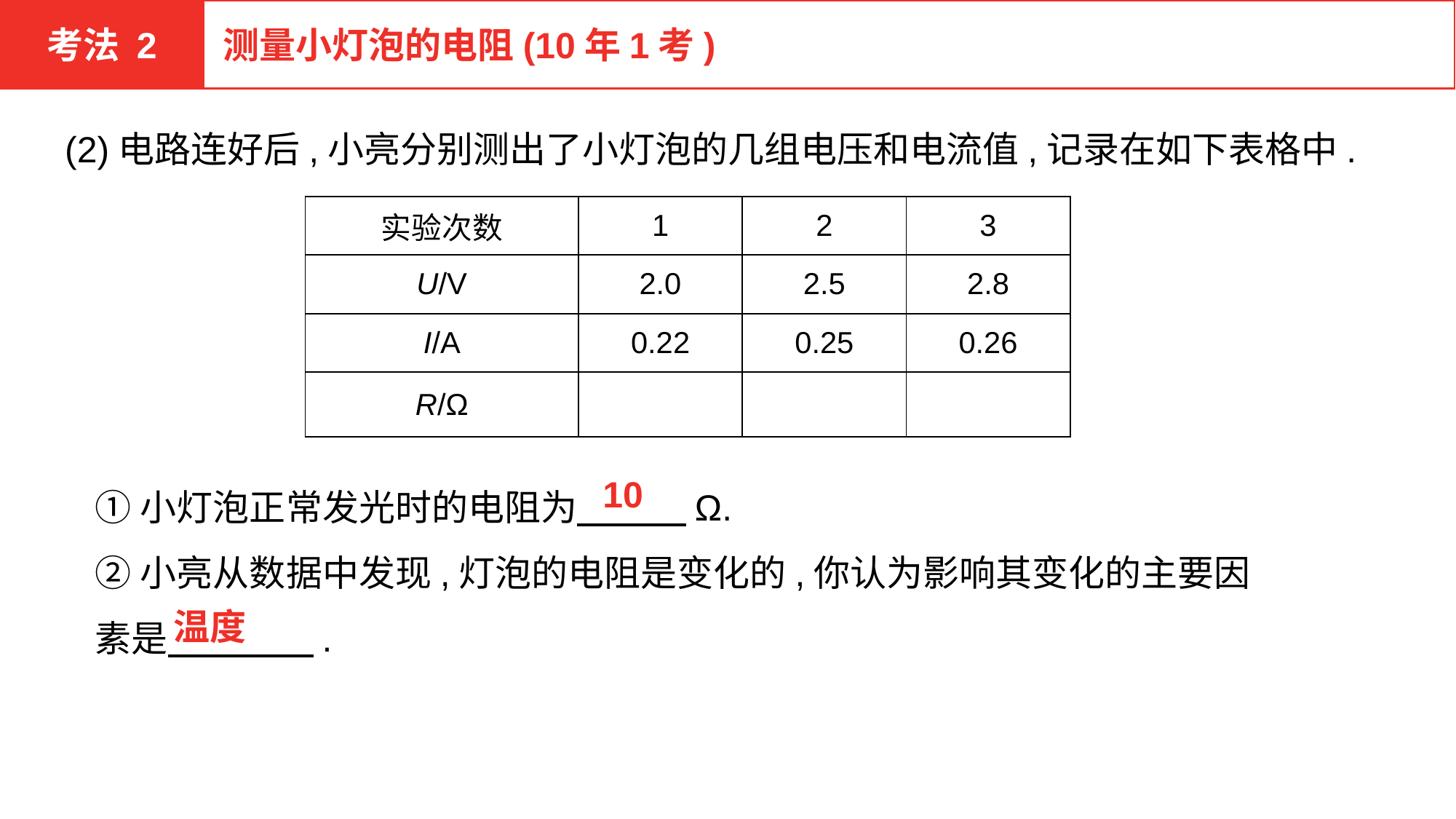

考法 2
测量小灯泡的电阻(10年1考)
(2)电路连好后,小亮分别测出了小灯泡的几组电压和电流值,记录在如下表格中.
| 实验次数 | 1 | 2 | 3 |
| --- | --- | --- | --- |
| U/V | 2.0 | 2.5 | 2.8 |
| I/A | 0.22 | 0.25 | 0.26 |
| R/Ω |  |  |  |
①小灯泡正常发光时的电阻为　　　Ω.
②小亮从数据中发现,灯泡的电阻是变化的,你认为影响其变化的主要因素是　　　　.
10
温度